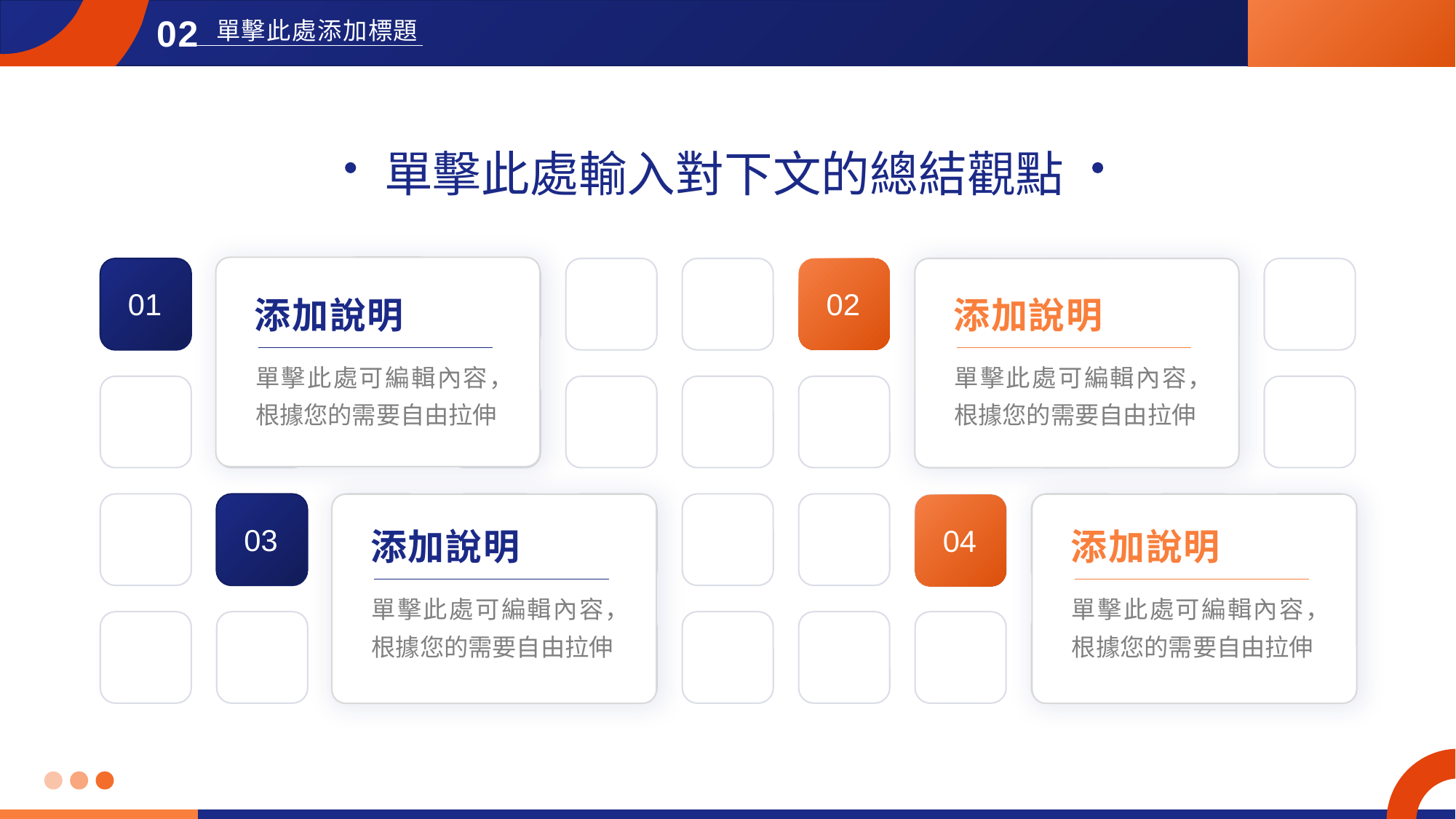

02
單擊此處添加標題
單擊此處輸入對下文的總結觀點

01
02
添加說明
單擊此處可編輯內容，根據您的需要自由拉伸
添加說明
單擊此處可編輯內容，根據您的需要自由拉伸

03
04
添加說明
單擊此處可編輯內容，根據您的需要自由拉伸
添加說明
單擊此處可編輯內容，根據您的需要自由拉伸